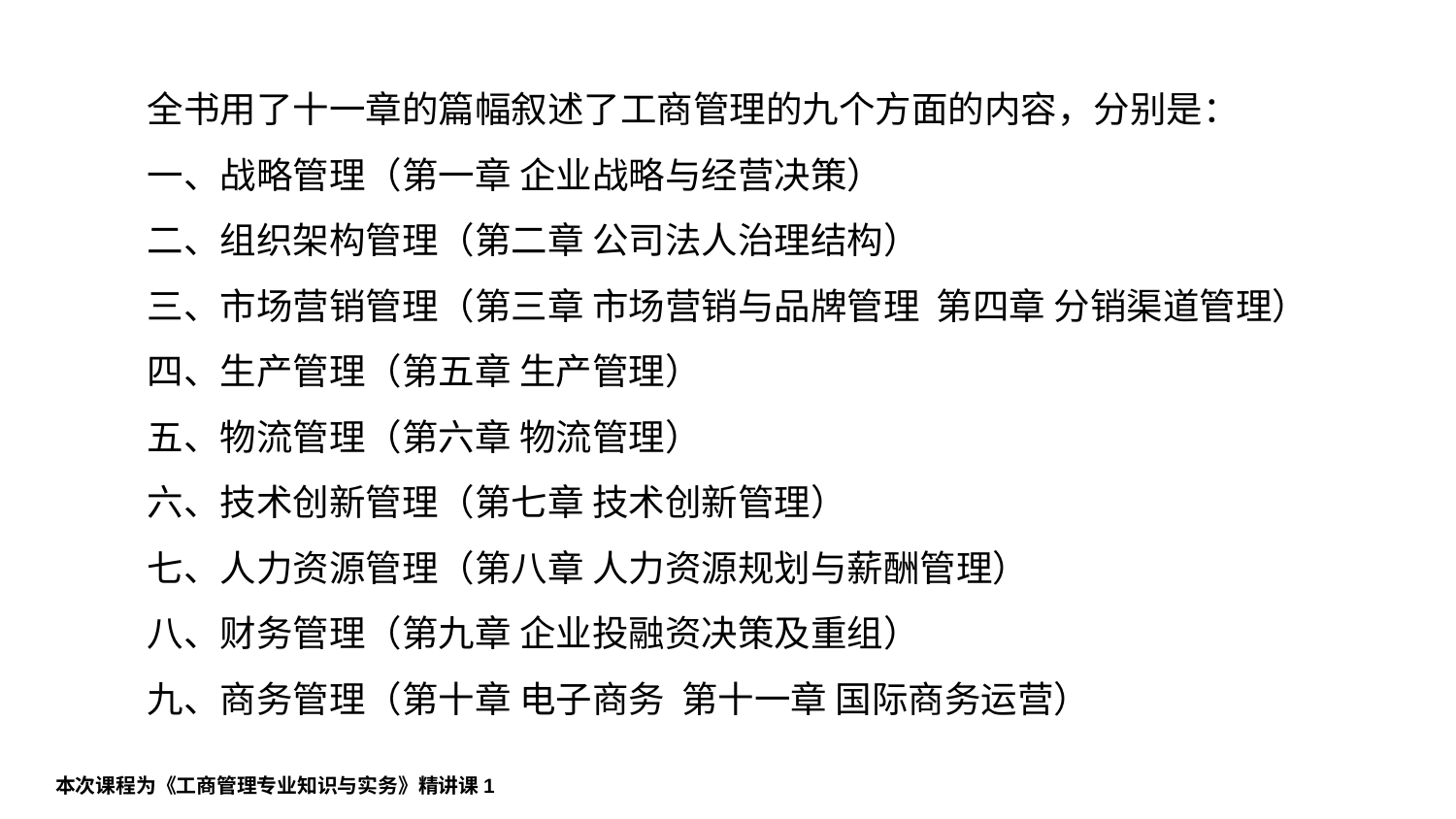

#
全书用了十一章的篇幅叙述了工商管理的九个方面的内容，分别是：
一、战略管理（第一章 企业战略与经营决策）
二、组织架构管理（第二章 公司法人治理结构）
三、市场营销管理（第三章 市场营销与品牌管理  第四章 分销渠道管理）
四、生产管理（第五章 生产管理）
五、物流管理（第六章 物流管理）
六、技术创新管理（第七章 技术创新管理）
七、人力资源管理（第八章 人力资源规划与薪酬管理）
八、财务管理（第九章 企业投融资决策及重组）
九、商务管理（第十章 电子商务  第十一章 国际商务运营）